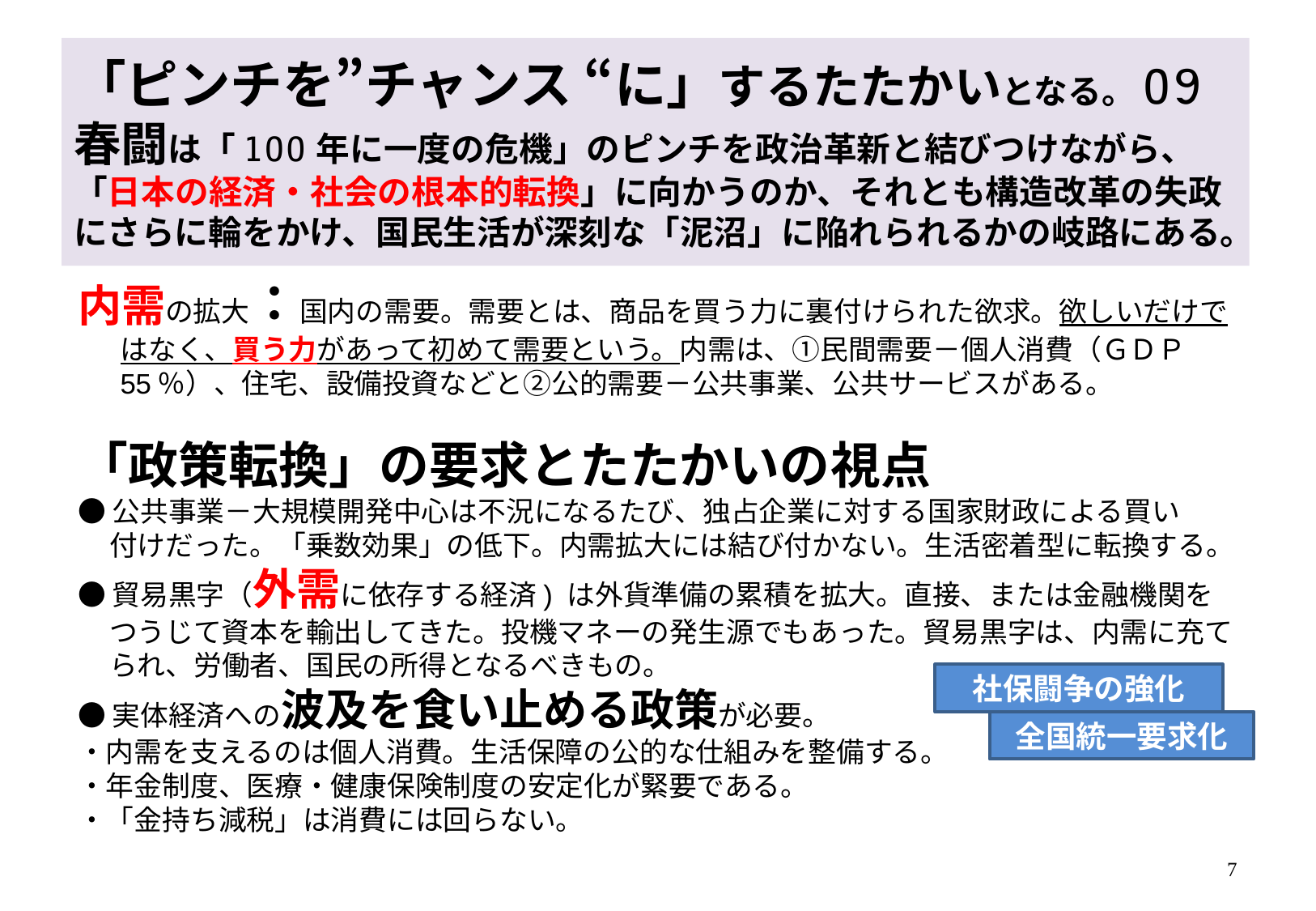

# 「ピンチを”チャンス “に」するたたかいとなる。09春闘は「100年に一度の危機」のピンチを政治革新と結びつけながら、「日本の経済・社会の根本的転換」に向かうのか、それとも構造改革の失政にさらに輪をかけ、国民生活が深刻な「泥沼」に陥れられるかの岐路にある。
内需の拡大：国内の需要。需要とは、商品を買う力に裏付けられた欲求。欲しいだけではなく、買う力があって初めて需要という。内需は、①民間需要－個人消費（ＧＤＰ55％）、住宅、設備投資などと②公的需要－公共事業、公共サービスがある。

「政策転換」の要求とたたかいの視点
●公共事業－大規模開発中心は不況になるたび、独占企業に対する国家財政による買い
    付けだった。「乗数効果」の低下。内需拡大には結び付かない。生活密着型に転換する。
●貿易黒字（外需に依存する経済) は外貨準備の累積を拡大。直接、または金融機関を
    つうじて資本を輸出してきた。投機マネーの発生源でもあった。貿易黒字は、内需に充て
    られ、労働者、国民の所得となるべきもの。
●実体経済への波及を食い止める政策が必要。
・内需を支えるのは個人消費。生活保障の公的な仕組みを整備する。
・年金制度、医療・健康保険制度の安定化が緊要である。
・「金持ち減税」は消費には回らない。
社保闘争の強化
全国統一要求化
7